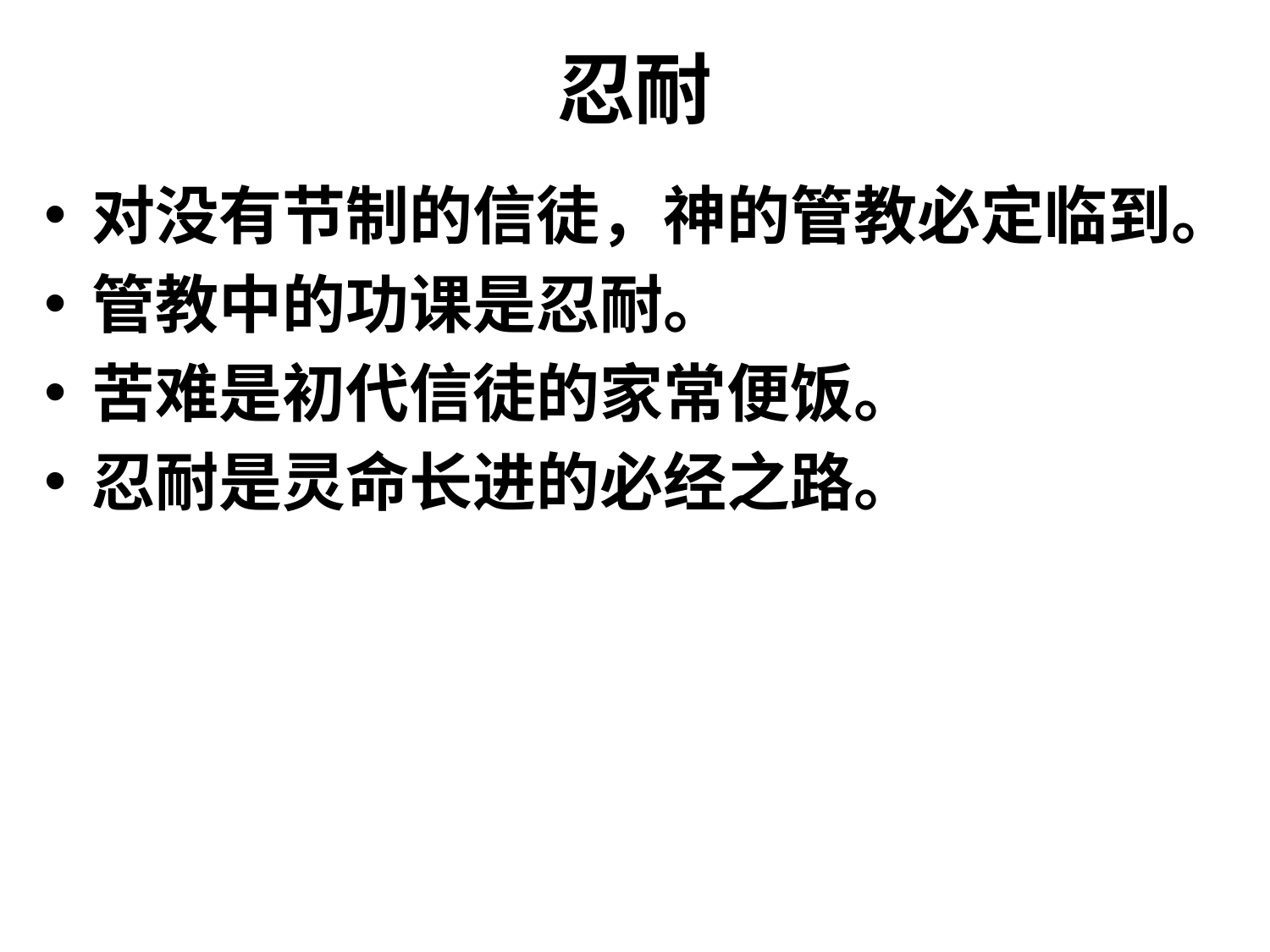

# 忍耐
对没有节制的信徒，神的管教必定临到。
管教中的功课是忍耐。
苦难是初代信徒的家常便饭。
忍耐是灵命长进的必经之路。